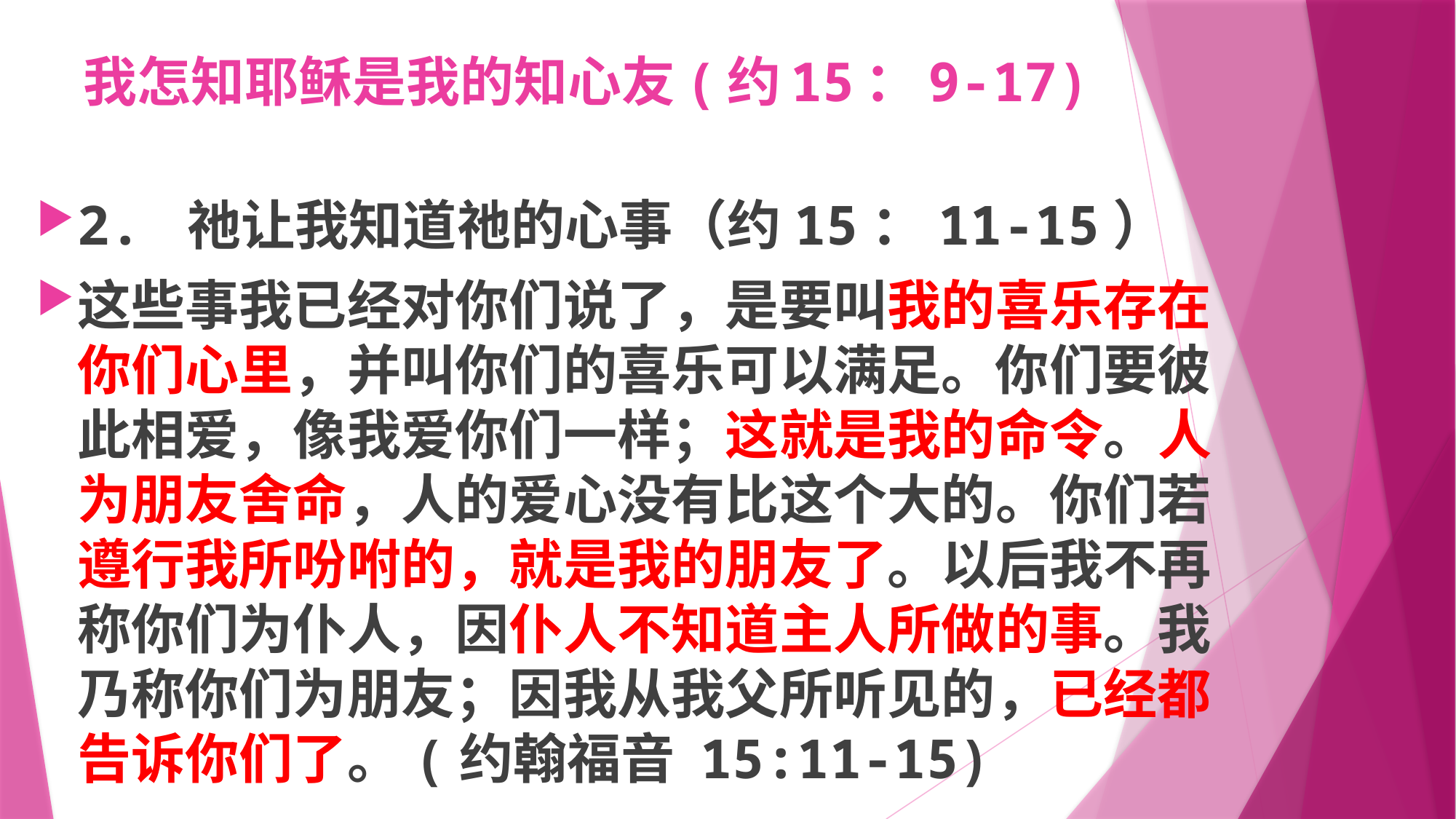

# 我怎知耶稣是我的知心友(约15：9-17)
2. 祂让我知道祂的心事（约15：11-15）
这些事我已经对你们说了，是要叫我的喜乐存在你们心里，并叫你们的喜乐可以满足。你们要彼此相爱，像我爱你们一样；这就是我的命令。人为朋友舍命，人的爱心没有比这个大的。你们若遵行我所吩咐的，就是我的朋友了。以后我不再称你们为仆人，因仆人不知道主人所做的事。我乃称你们为朋友；因我从我父所听见的，已经都告诉你们了。(约翰福音 15:11-15)